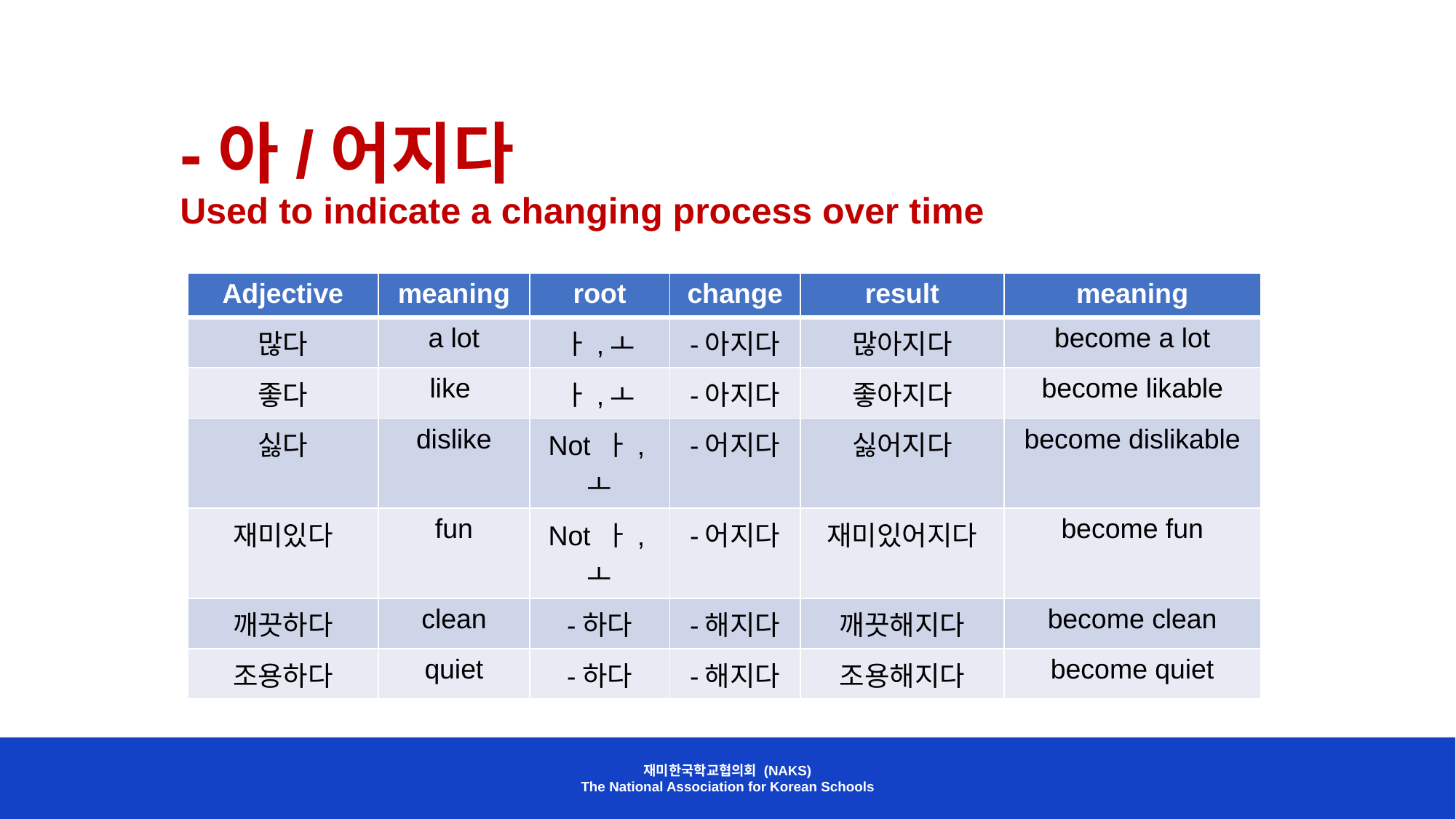

# -아/어지다 Used to indicate a changing process over time
| Adjective | meaning | root | change | result | meaning |
| --- | --- | --- | --- | --- | --- |
| 많다 | a lot | ㅏ,ㅗ | -아지다 | 많아지다 | become a lot |
| 좋다 | like | ㅏ,ㅗ | -아지다 | 좋아지다 | become likable |
| 싫다 | dislike | Not ㅏ,ㅗ | -어지다 | 싫어지다 | become dislikable |
| 재미있다 | fun | Not ㅏ,ㅗ | -어지다 | 재미있어지다 | become fun |
| 깨끗하다 | clean | -하다 | -해지다 | 깨끗해지다 | become clean |
| 조용하다 | quiet | -하다 | -해지다 | 조용해지다 | become quiet |